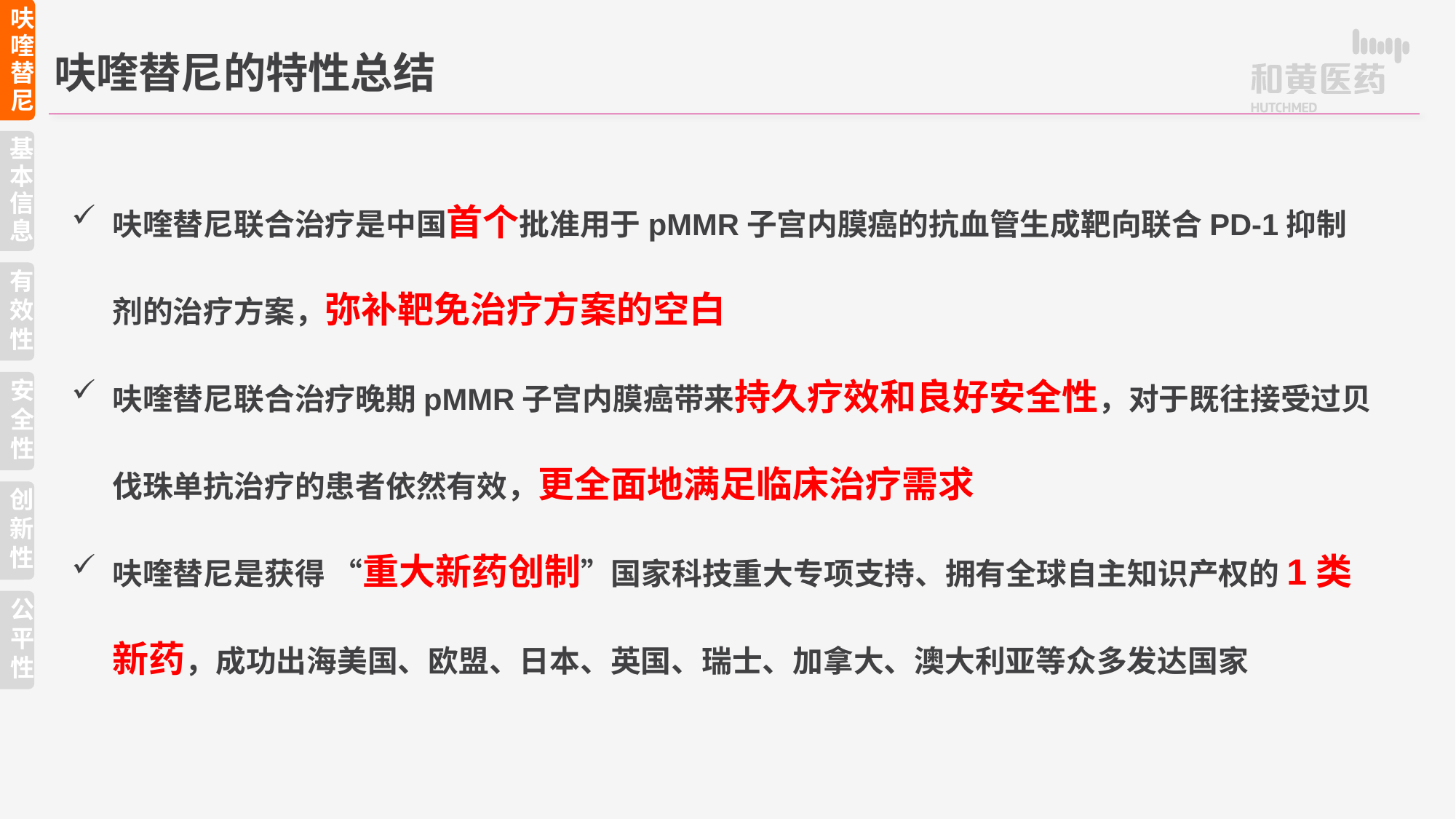

呋喹替尼

呋喹替尼的特性总结
基本信息

呋喹替尼联合治疗是中国首个批准用于pMMR子宫内膜癌的抗血管生成靶向联合PD-1抑制剂的治疗方案，弥补靶免治疗方案的空白
呋喹替尼联合治疗晚期pMMR子宫内膜癌带来持久疗效和良好安全性，对于既往接受过贝伐珠单抗治疗的患者依然有效，更全面地满足临床治疗需求
呋喹替尼是获得 “重大新药创制”国家科技重大专项支持、拥有全球自主知识产权的1类新药，成功出海美国、欧盟、日本、英国、瑞士、加拿大、澳大利亚等众多发达国家
有效性

安全性

创新性

公平性